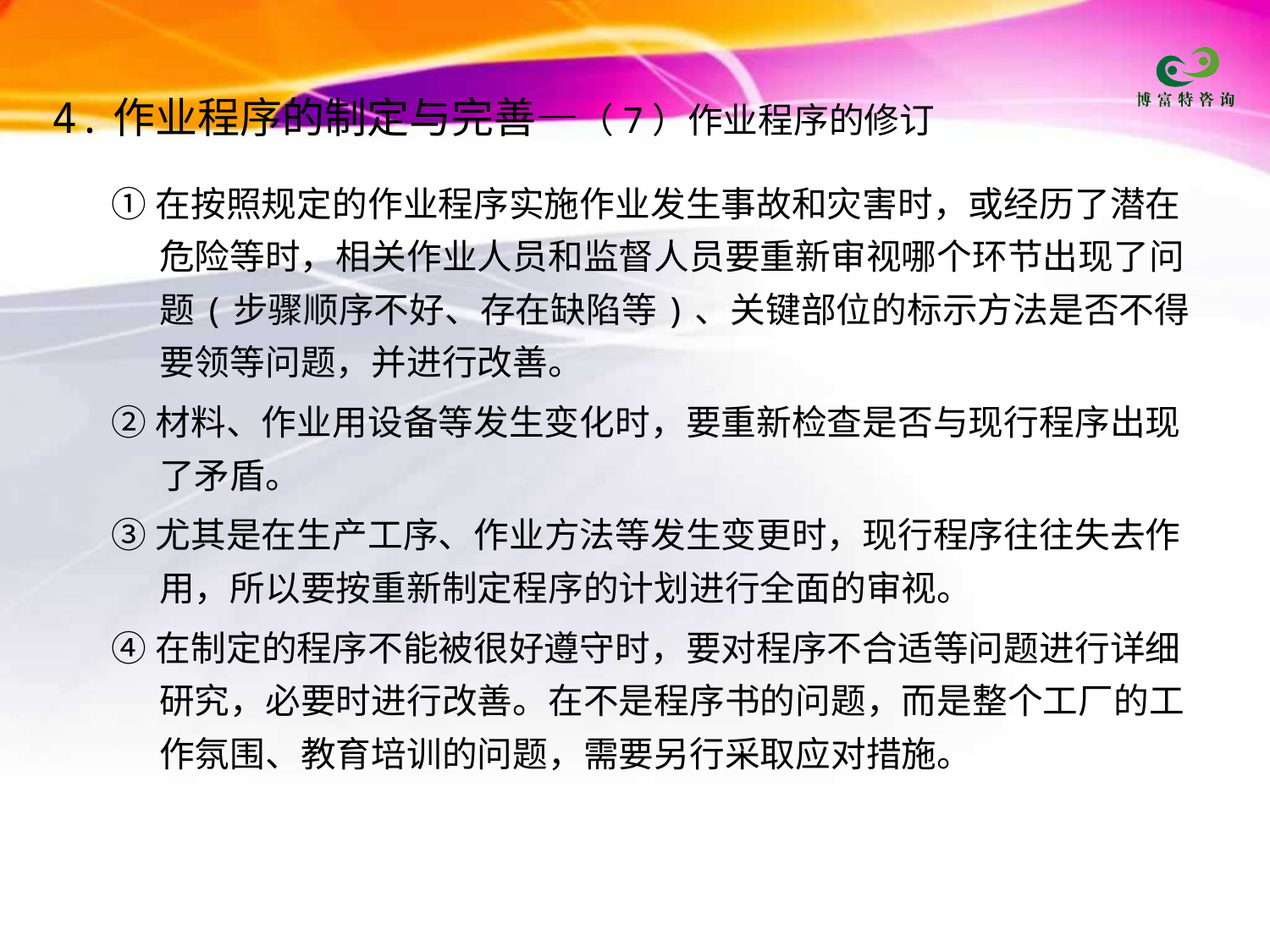

4.作业程序的制定与完善—（7）作业程序的修订
①在按照规定的作业程序实施作业发生事故和灾害时，或经历了潜在危险等时，相关作业人员和监督人员要重新审视哪个环节出现了问题(步骤顺序不好、存在缺陷等)、关键部位的标示方法是否不得要领等问题，并进行改善。
②材料、作业用设备等发生变化时，要重新检查是否与现行程序出现了矛盾。
③尤其是在生产工序、作业方法等发生变更时，现行程序往往失去作用，所以要按重新制定程序的计划进行全面的审视。
④在制定的程序不能被很好遵守时，要对程序不合适等问题进行详细研究，必要时进行改善。在不是程序书的问题，而是整个工厂的工作氛围、教育培训的问题，需要另行采取应对措施。